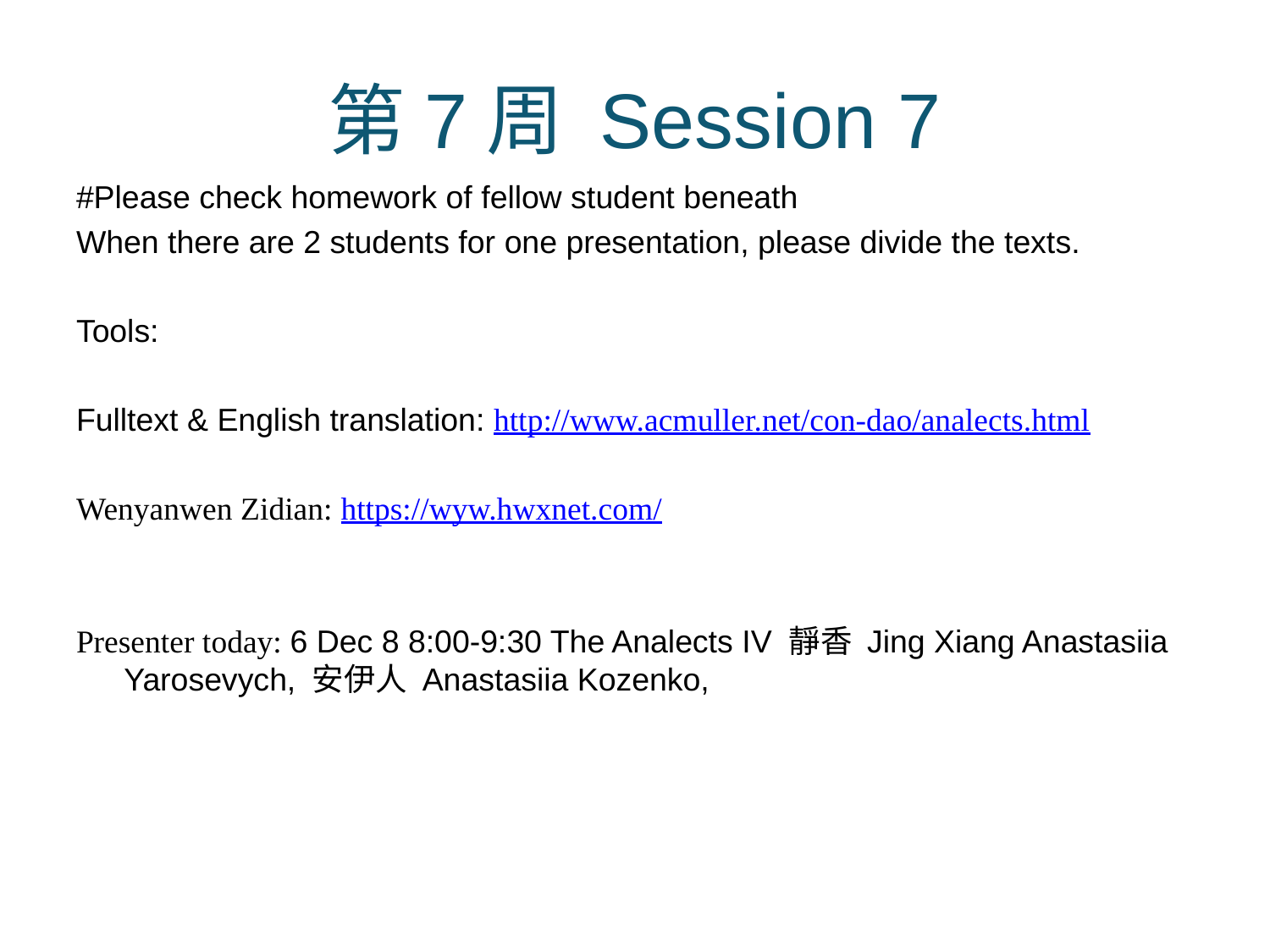

# 第7周 Session 7
#Please check homework of fellow student beneath
When there are 2 students for one presentation, please divide the texts.

Tools:

Fulltext & English translation: http://www.acmuller.net/con-dao/analects.html

Wenyanwen Zidian: https://wyw.hwxnet.com/

Presenter today: 6 Dec 8 8:00-9:30 The Analects IV 靜香 Jing Xiang Anastasiia Yarosevych, 安伊人 Anastasiia Kozenko,